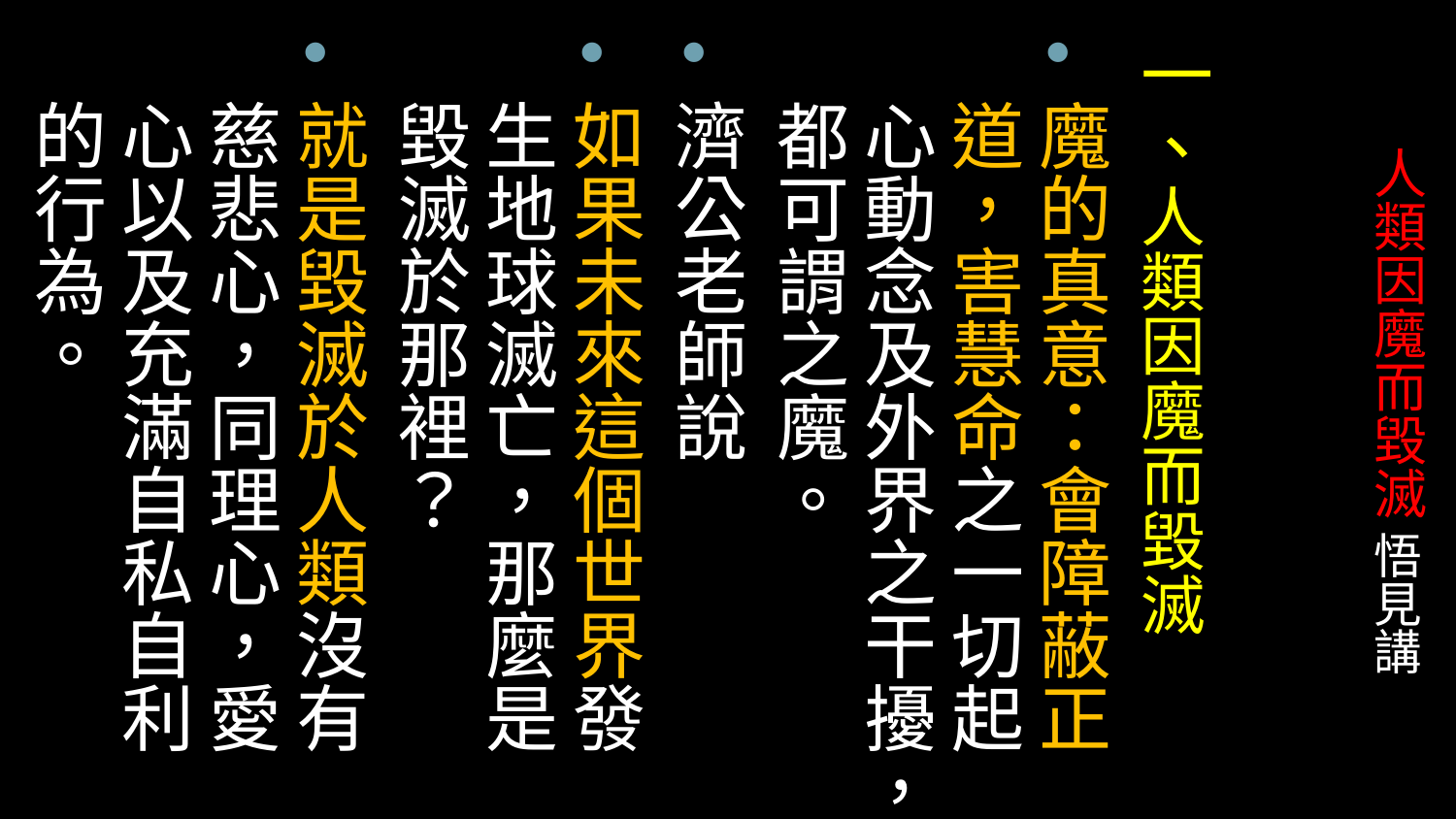

一、人類因魔而毀滅
魔的真意：會障蔽正道，害慧命之一切起心動念及外界之干擾，都可謂之魔。
濟公老師說
如果未來這個世界發生地球滅亡，那麼是毀滅於那裡？
就是毀滅於人類沒有慈悲心，同理心，愛心以及充滿自私自利的行為。
# 人類因魔而毀滅 悟見講